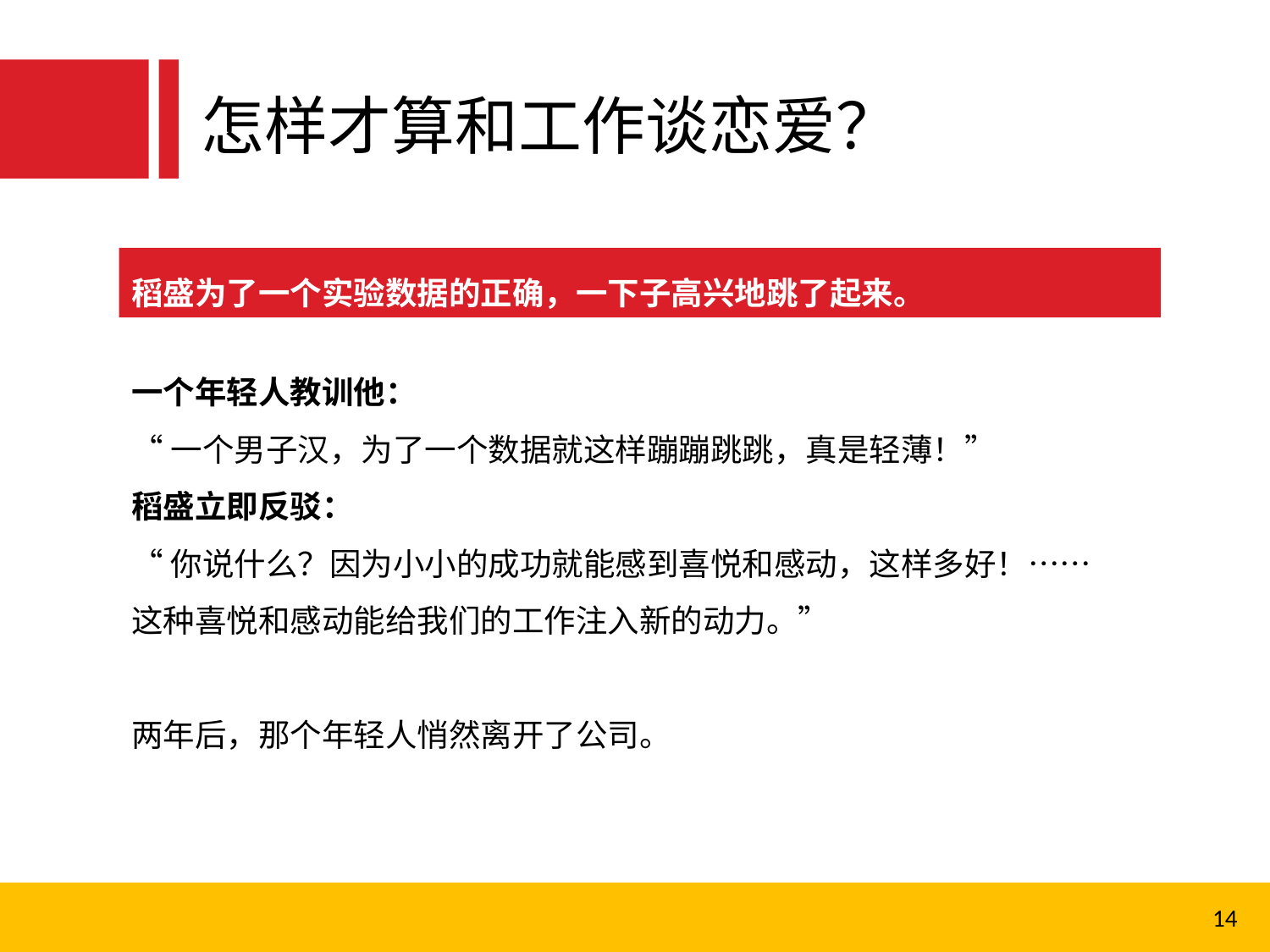

怎样才算和工作谈恋爱？
稻盛为了一个实验数据的正确，一下子高兴地跳了起来。
一个年轻人教训他：
“一个男子汉，为了一个数据就这样蹦蹦跳跳，真是轻薄！”
稻盛立即反驳：
“你说什么？因为小小的成功就能感到喜悦和感动，这样多好！……
这种喜悦和感动能给我们的工作注入新的动力。”

两年后，那个年轻人悄然离开了公司。

14